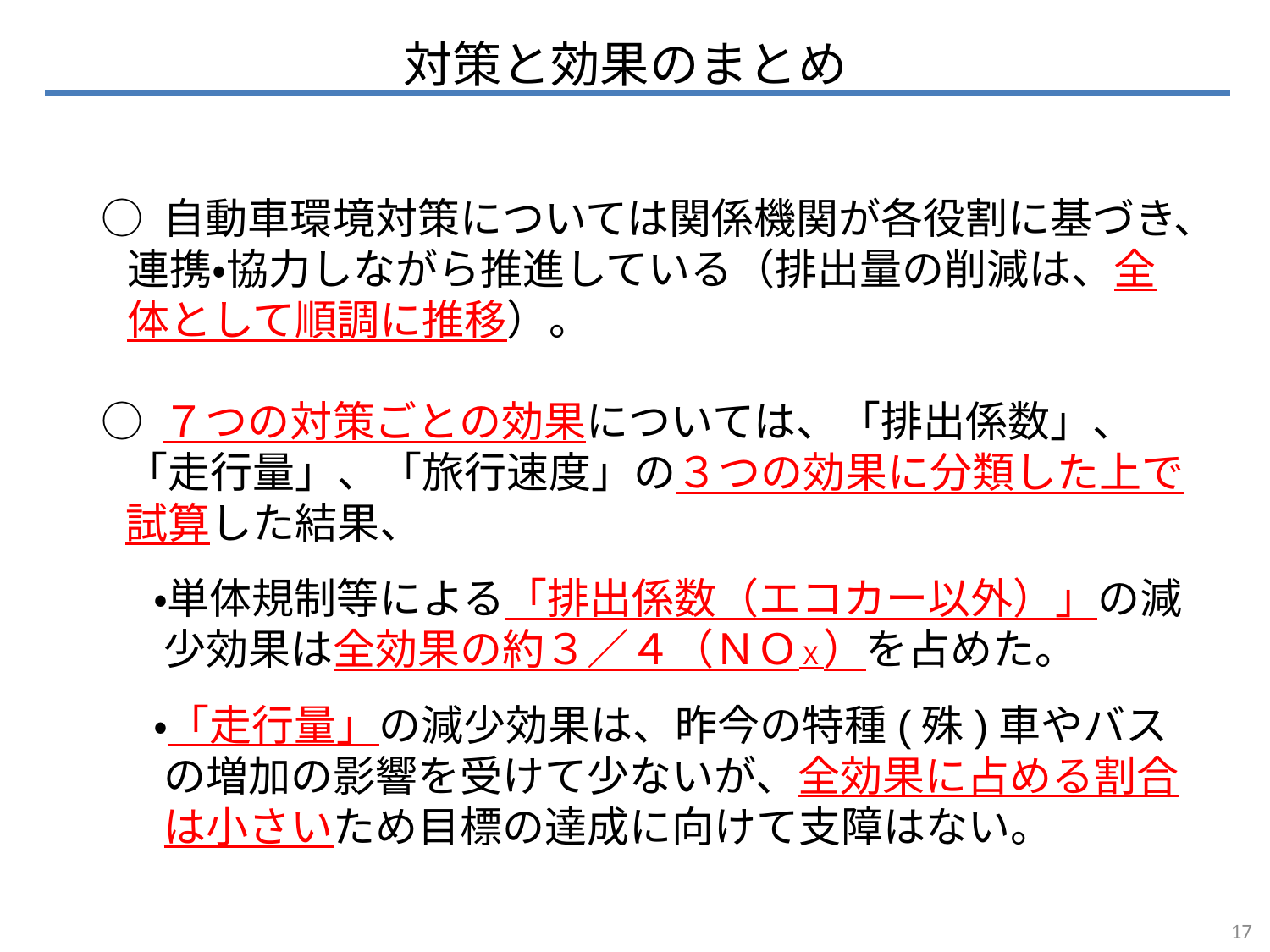

対策と効果のまとめ
○ 自動車環境対策については関係機関が各役割に基づき、連携・協力しながら推進している（排出量の削減は、全体として順調に推移）。

○ ７つの対策ごとの効果については、「排出係数」、「走行量」、「旅行速度」の３つの効果に分類した上で試算した結果、

　 ・単体規制等による「排出係数（エコカー以外）」の減少効果は全効果の約３／４（ＮＯＸ）を占めた。

　 ・「走行量」の減少効果は、昨今の特種(殊)車やバスの増加の影響を受けて少ないが、全効果に占める割合は小さいため目標の達成に向けて支障はない。
17